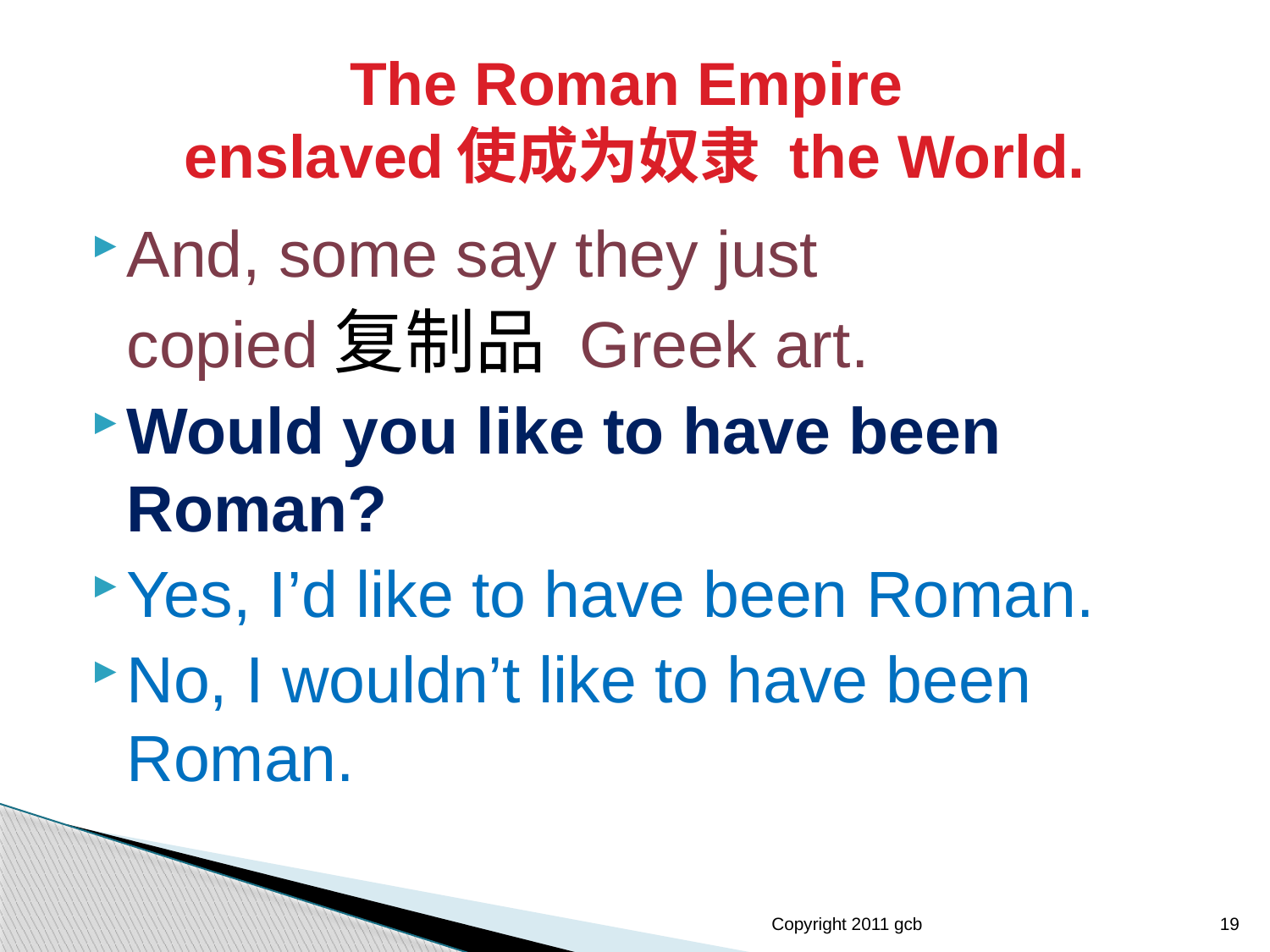

# The Roman Empire enslaved使成为奴隶 the World.
And, some say they just
	copied复制品 Greek art.
Would you like to have been Roman?
Yes, I’d like to have been Roman.
No, I wouldn’t like to have been Roman.

Copyright 2011 gcb
19